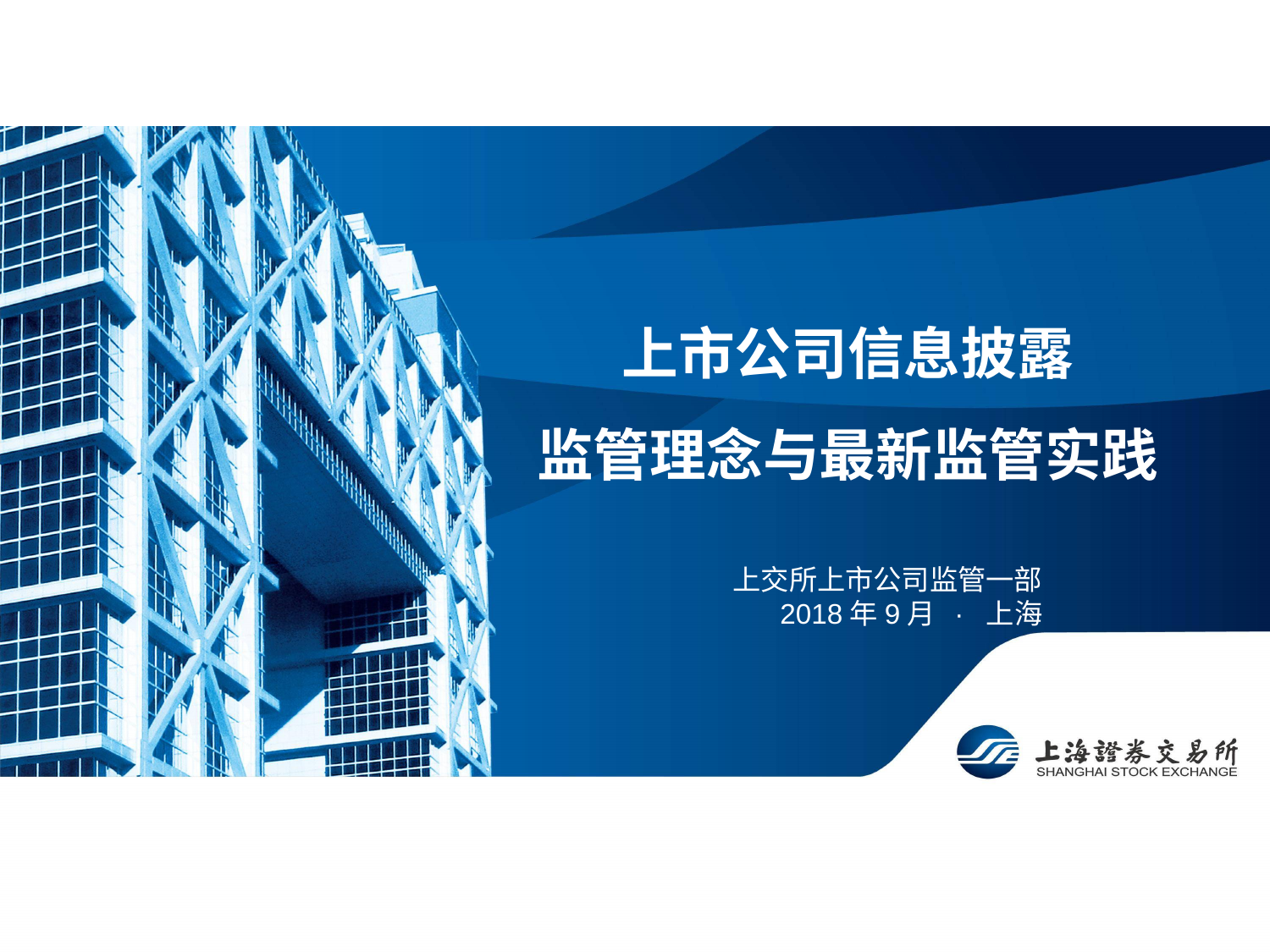

# 上市公司信息披露 监管理念与最新监管实践
   上交所上市公司监管一部
 2018年9月  ·  上海